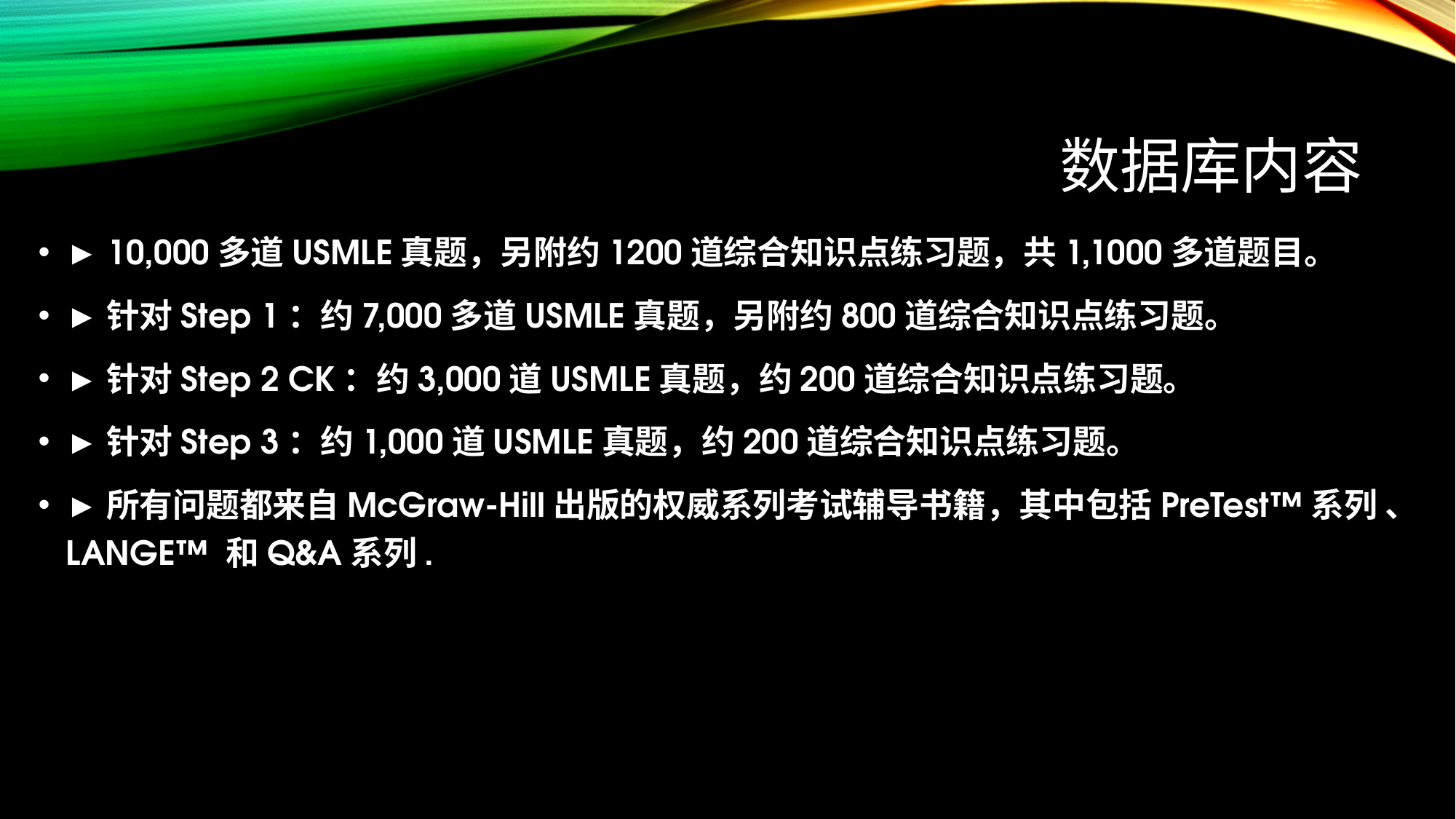

# 数据库内容
► 10,000多道USMLE真题，另附约1200道综合知识点练习题，共1,1000多道题目。
►针对Step 1：约7,000多道USMLE真题，另附约800道综合知识点练习题。
►针对Step 2 CK：约3,000道USMLE真题，约200道综合知识点练习题。
►针对Step 3：约1,000道USMLE真题，约200道综合知识点练习题。
►所有问题都来自McGraw-Hill出版的权威系列考试辅导书籍，其中包括PreTest™系列 、LANGE™ 和Q&A系列.